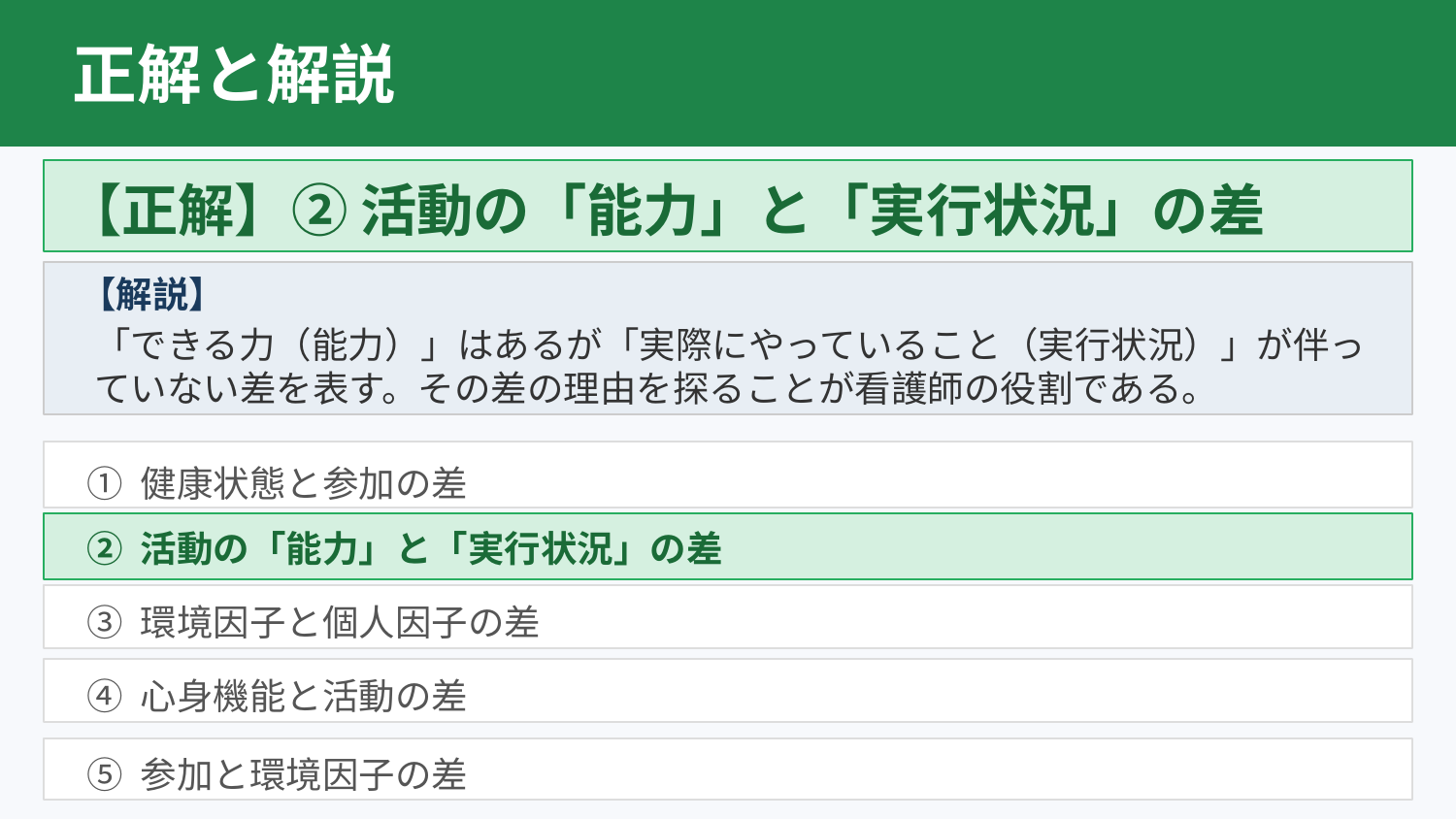

正解と解説

【正解】② 活動の「能力」と「実行状況」の差

【解説】
「できる力（能力）」はあるが「実際にやっていること（実行状況）」が伴っていない差を表す。その差の理由を探ることが看護師の役割である。

① 健康状態と参加の差

② 活動の「能力」と「実行状況」の差

③ 環境因子と個人因子の差

④ 心身機能と活動の差

⑤ 参加と環境因子の差